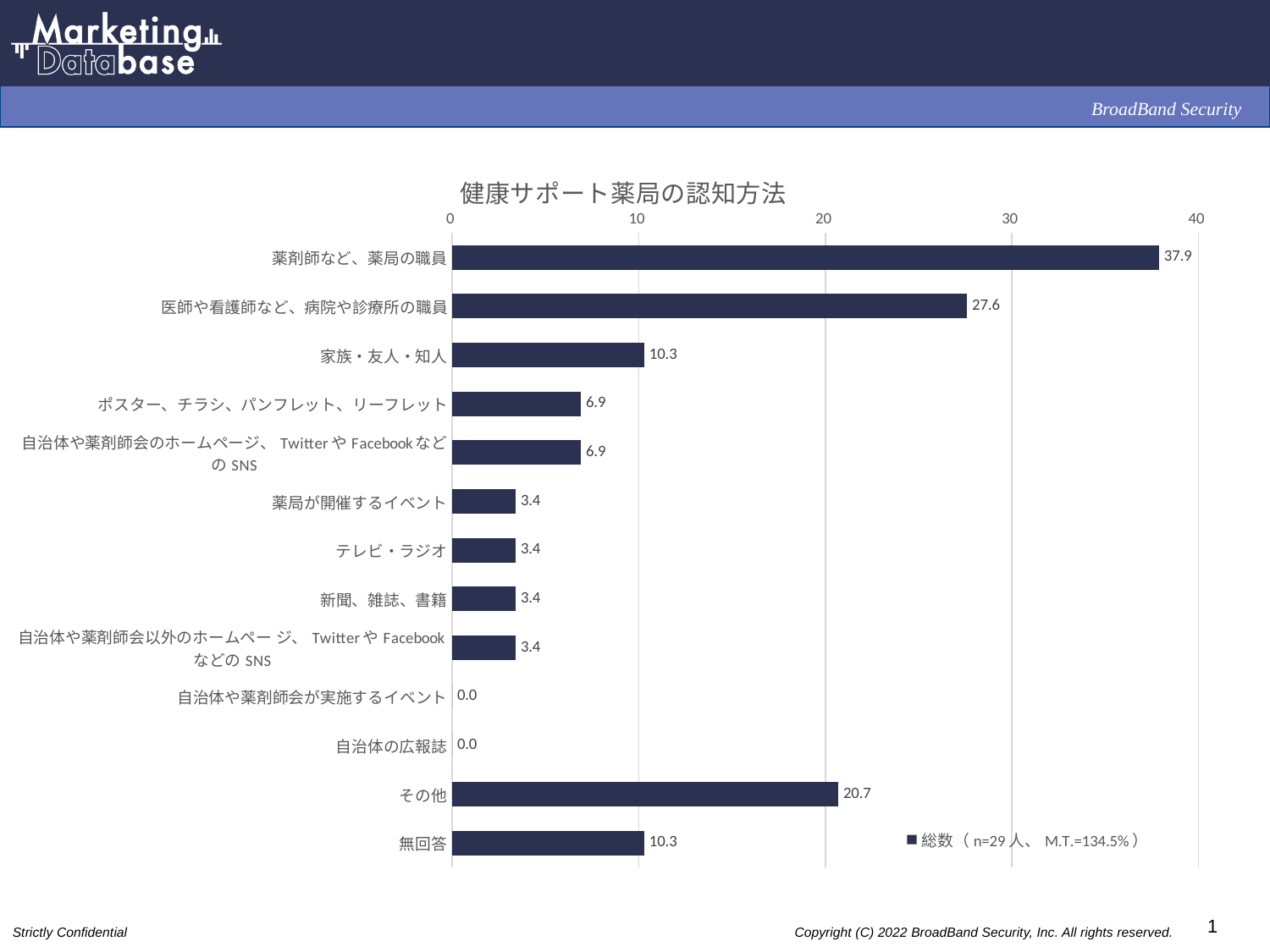

### Chart: 健康サポート薬局の認知方法

| Category | 総数（n=29人、M.T.=134.5%） |
|---|---|
| 薬剤師など、薬局の職員 | 37.9 |
| 医師や看護師など、病院や診療所の職員 | 27.6 |
| 家族・友人・知人 | 10.3 |
| ポスター、チラシ、パンフレット、リーフレット | 6.9 |
| 自治体や薬剤師会のホームページ、TwitterやFacebookなどのSNS | 6.9 |
| 薬局が開催するイベント | 3.4 |
| テレビ・ラジオ | 3.4 |
| 新聞、雑誌、書籍 | 3.4 |
| 自治体や薬剤師会以外のホームペー ジ、TwitterやFacebookなどのSNS | 3.4 |
| 自治体や薬剤師会が実施するイベント | 0.0 |
| 自治体の広報誌 | 0.0 |
| その他 | 20.7 |
| 無回答 | 10.3 |